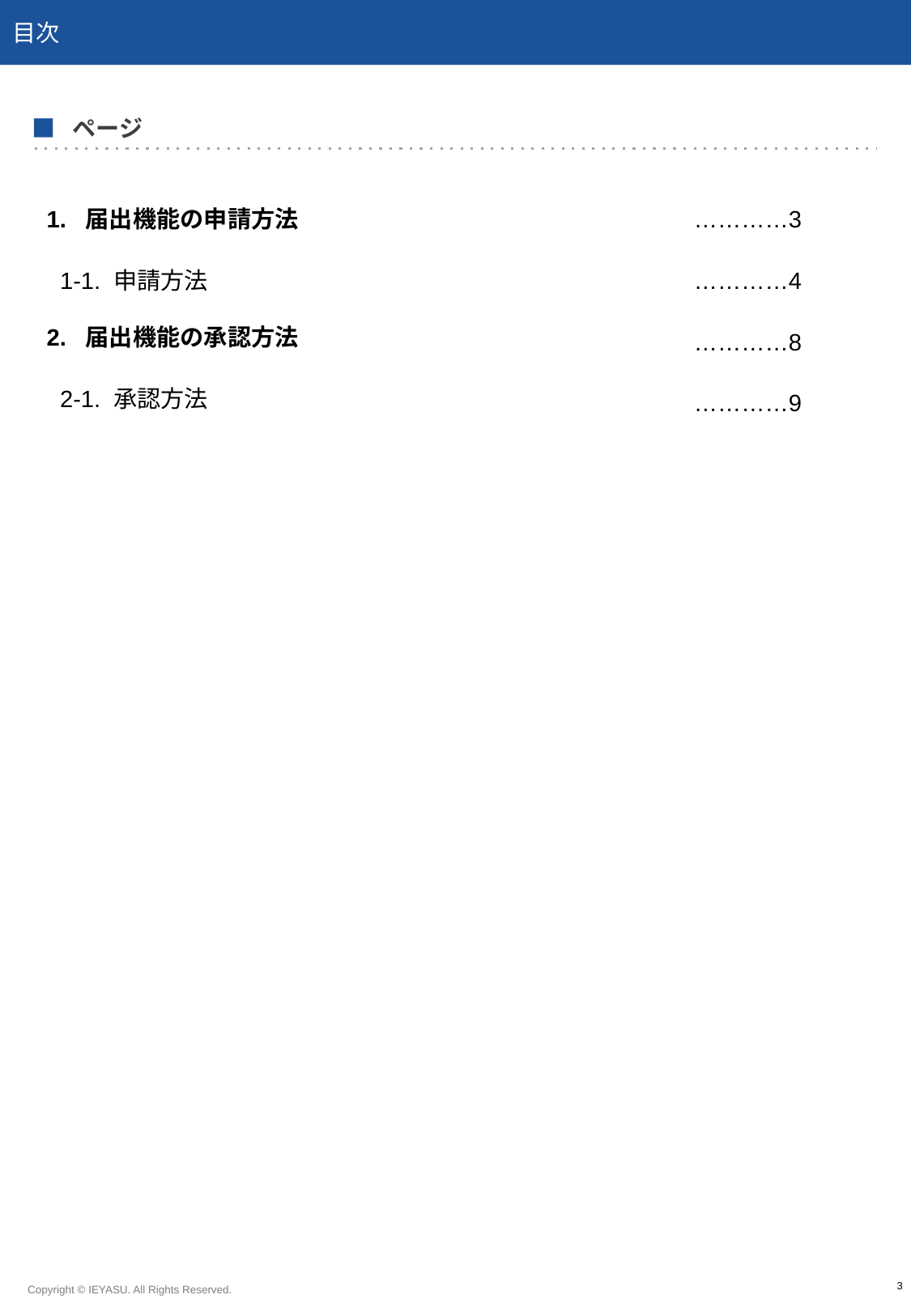

# 目次
■  ページ
1.  届出機能の申請方法
  1-1. 申請方法
2.  届出機能の承認方法
  2-1. 承認方法

…………3
…………4
…………8
…………9